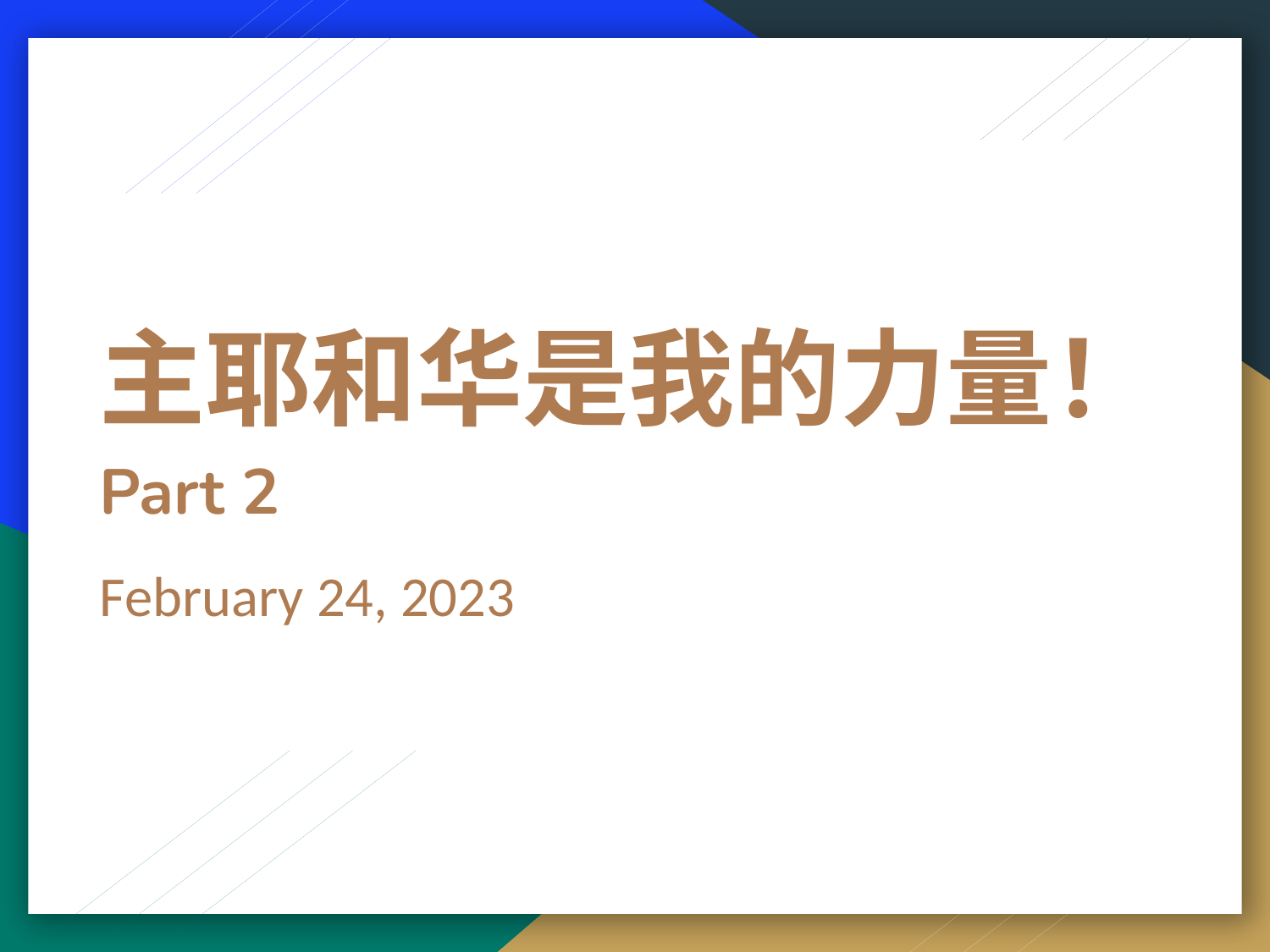

# 主耶和华是我的力量！
Part 2
February 24, 2023